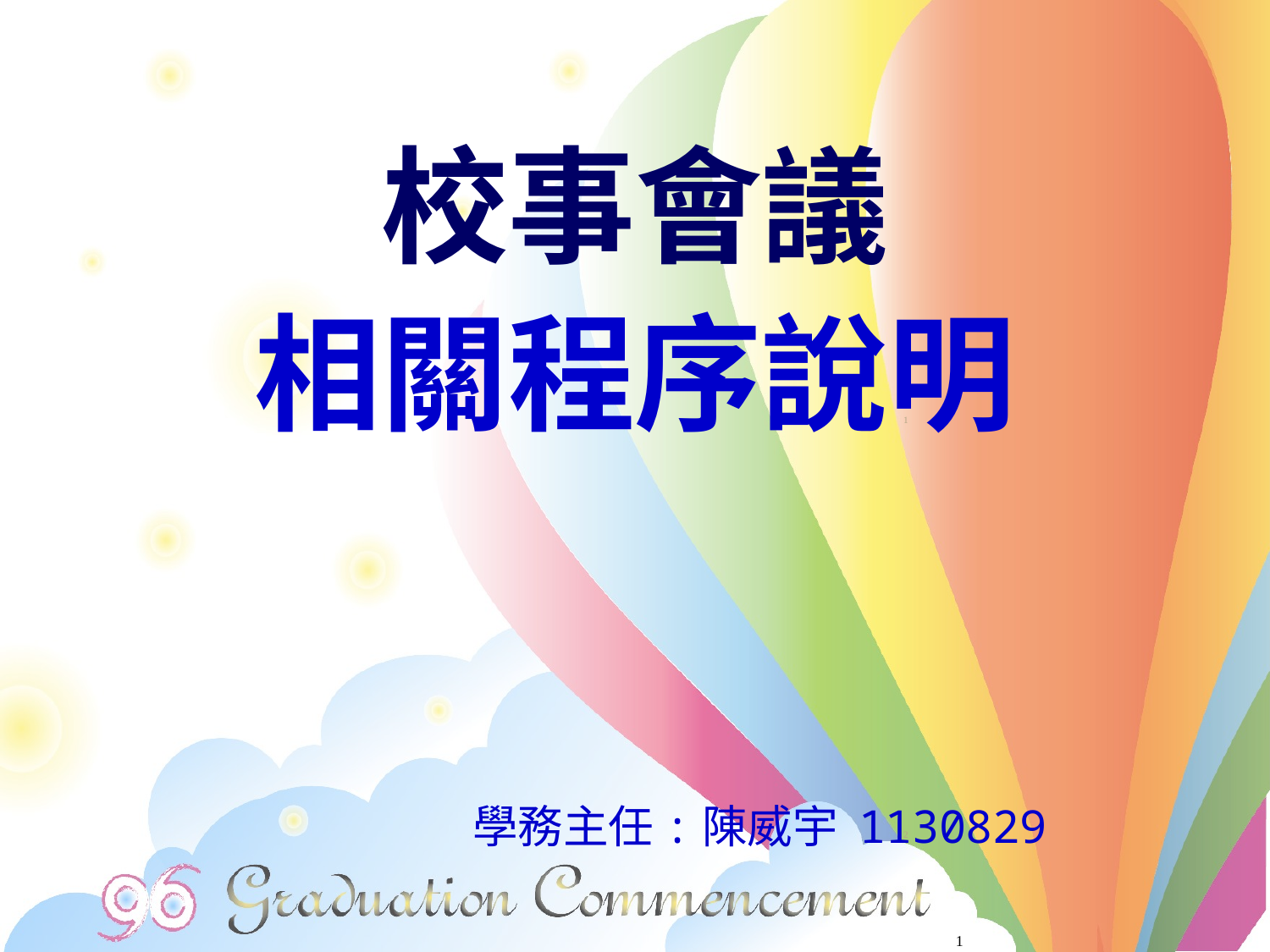

校事會議
相關程序說明

                        學務主任:陳威宇 1130829

1
2
1